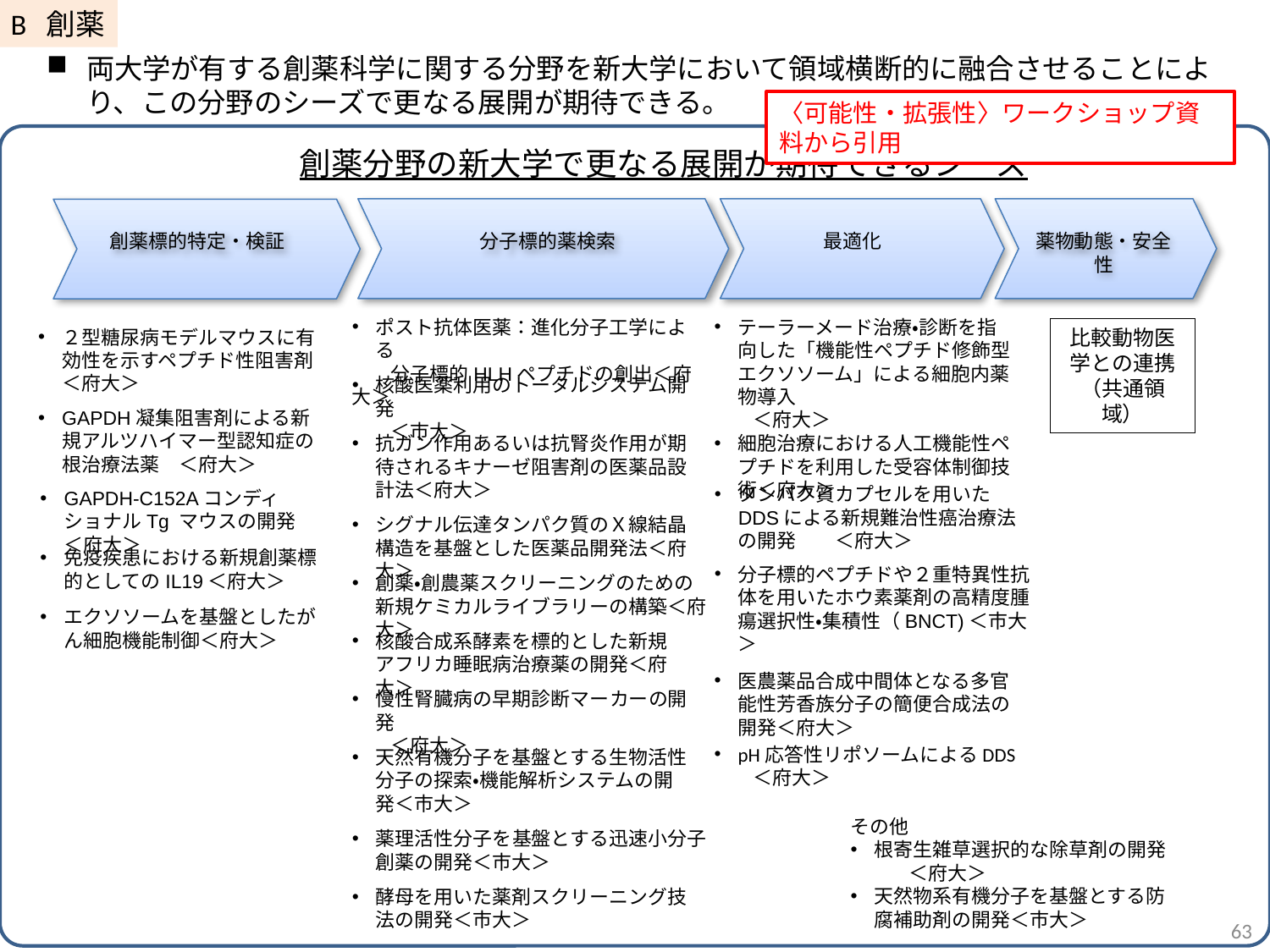

B  創薬
両大学が有する創薬科学に関する分野を新大学において領域横断的に融合させることにより、この分野のシーズで更なる展開が期待できる。
〈可能性・拡張性〉ワークショップ資料から引用

創薬分野の新大学で更なる展開が期待できるシーズ

創薬標的特定・検証
分子標的薬検索
最適化
薬物動態・安全性
ポスト抗体医薬：進化分子工学による
　　分子標的HLHペプチドの創出＜府大＞
テーラーメード治療・診断を指向した「機能性ペプチド修飾型エクソソーム」による細胞内薬物導入
　　＜府大＞
細胞治療における人工機能性ペプチドを利用した受容体制御技術＜府大＞
２型糖尿病モデルマウスに有効性を示すペプチド性阻害剤＜府大＞
比較動物医学との連携
（共通領域）
核酸医薬利用のトータルシステム開発
　　＜市大＞
GAPDH凝集阻害剤による新規アルツハイマー型認知症の根治療法薬　＜府大＞
抗ガン作用あるいは抗腎炎作用が期待されるキナーゼ阻害剤の医薬品設計法＜府大＞
タンパク質カプセルを用いたDDSによる新規難治性癌治療法の開発　　＜府大＞
GAPDH-C152AコンディショナルTg マウスの開発　＜府大＞
シグナル伝達タンパク質のＸ線結晶構造を基盤とした医薬品開発法＜府大＞
免疫疾患における新規創薬標的としてのIL19＜府大＞
分子標的ペプチドや２重特異性抗体を用いたホウ素薬剤の高精度腫瘍選択性・集積性（BNCT)＜市大＞
創薬・創農薬スクリーニングのための新規ケミカルライブラリーの構築＜府大＞
エクソソームを基盤としたがん細胞機能制御＜府大＞
核酸合成系酵素を標的とした新規アフリカ睡眠病治療薬の開発＜府大＞
医農薬品合成中間体となる多官能性芳香族分子の簡便合成法の開発＜府大＞
慢性腎臓病の早期診断マーカーの開発
　　＜府大＞
pH応答性リポソームによるDDS
　　＜府大＞
天然有機分子を基盤とする生物活性分子の探索・機能解析システムの開発＜市大＞
その他
根寄生雑草選択的な除草剤の開発
　　　＜府大＞
天然物系有機分子を基盤とする防腐補助剤の開発＜市大＞
薬理活性分子を基盤とする迅速小分子創薬の開発＜市大＞
酵母を用いた薬剤スクリーニング技法の開発＜市大＞
63